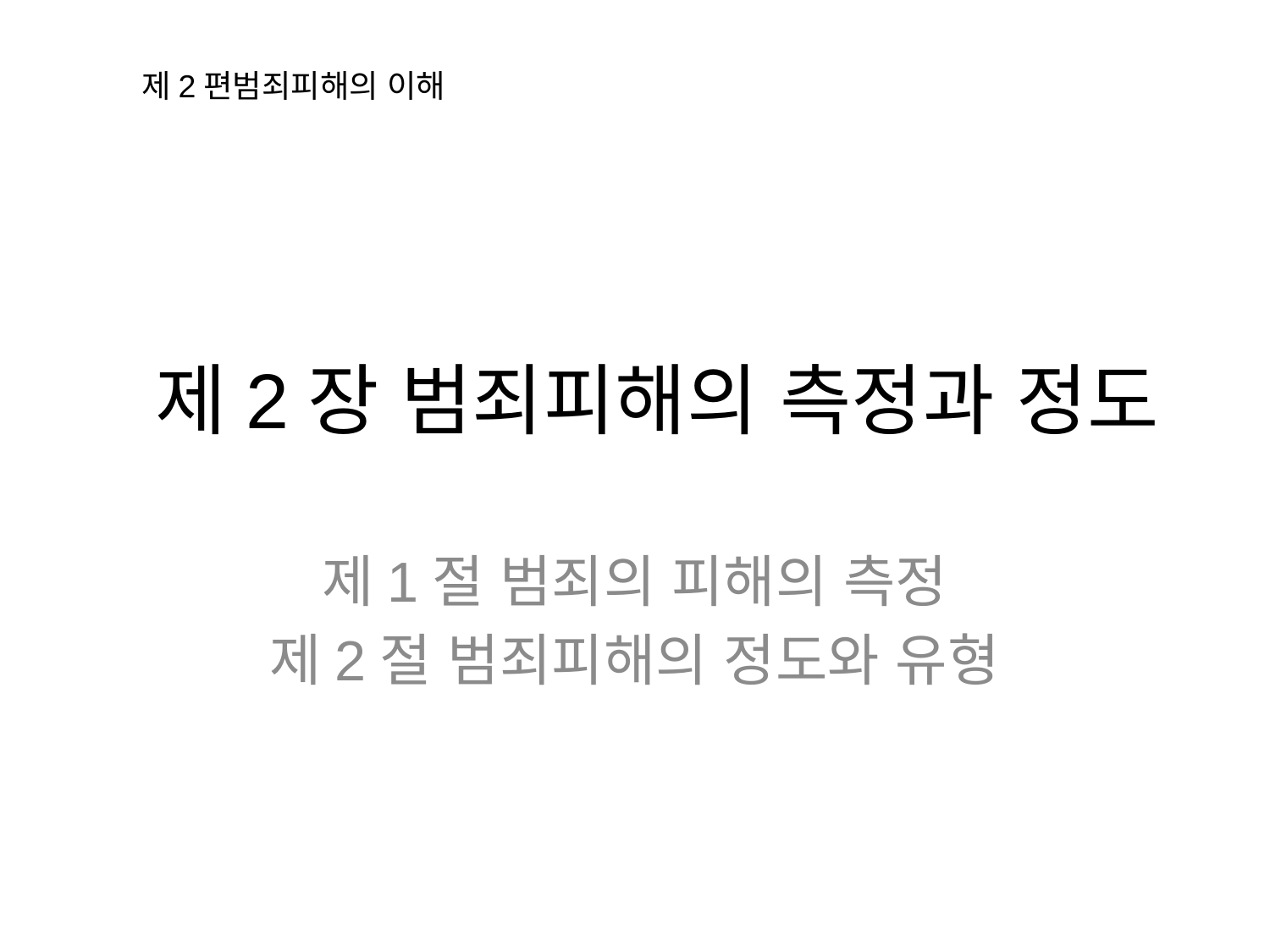

제2편범죄피해의 이해
# 제2장 범죄피해의 측정과 정도
제1절 범죄의 피해의 측정
제2절 범죄피해의 정도와 유형